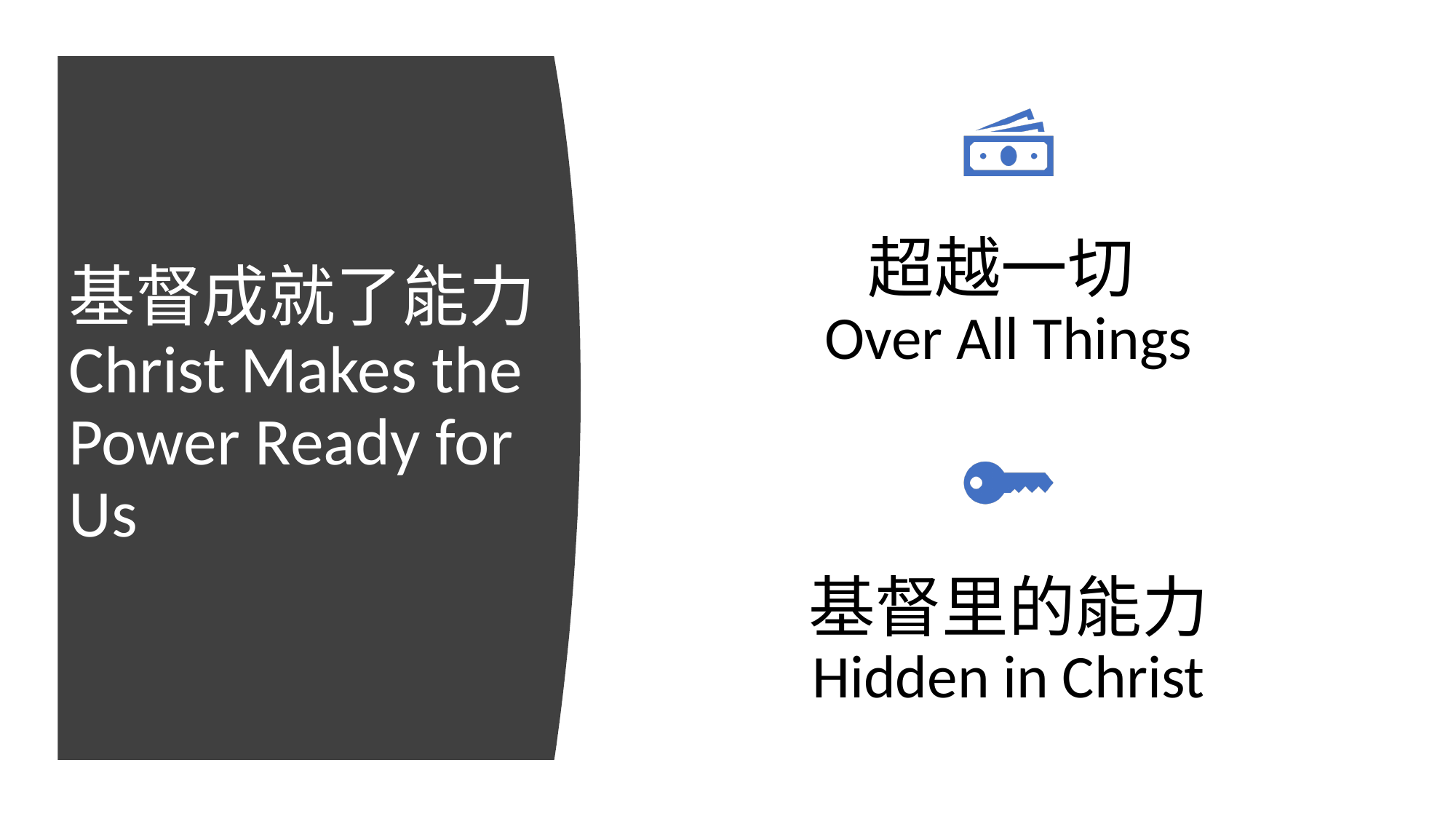

超越一切
Over All Things
基督里的能力 Hidden in Christ

# 基督成就了能力 Christ Makes the Power Ready for Us